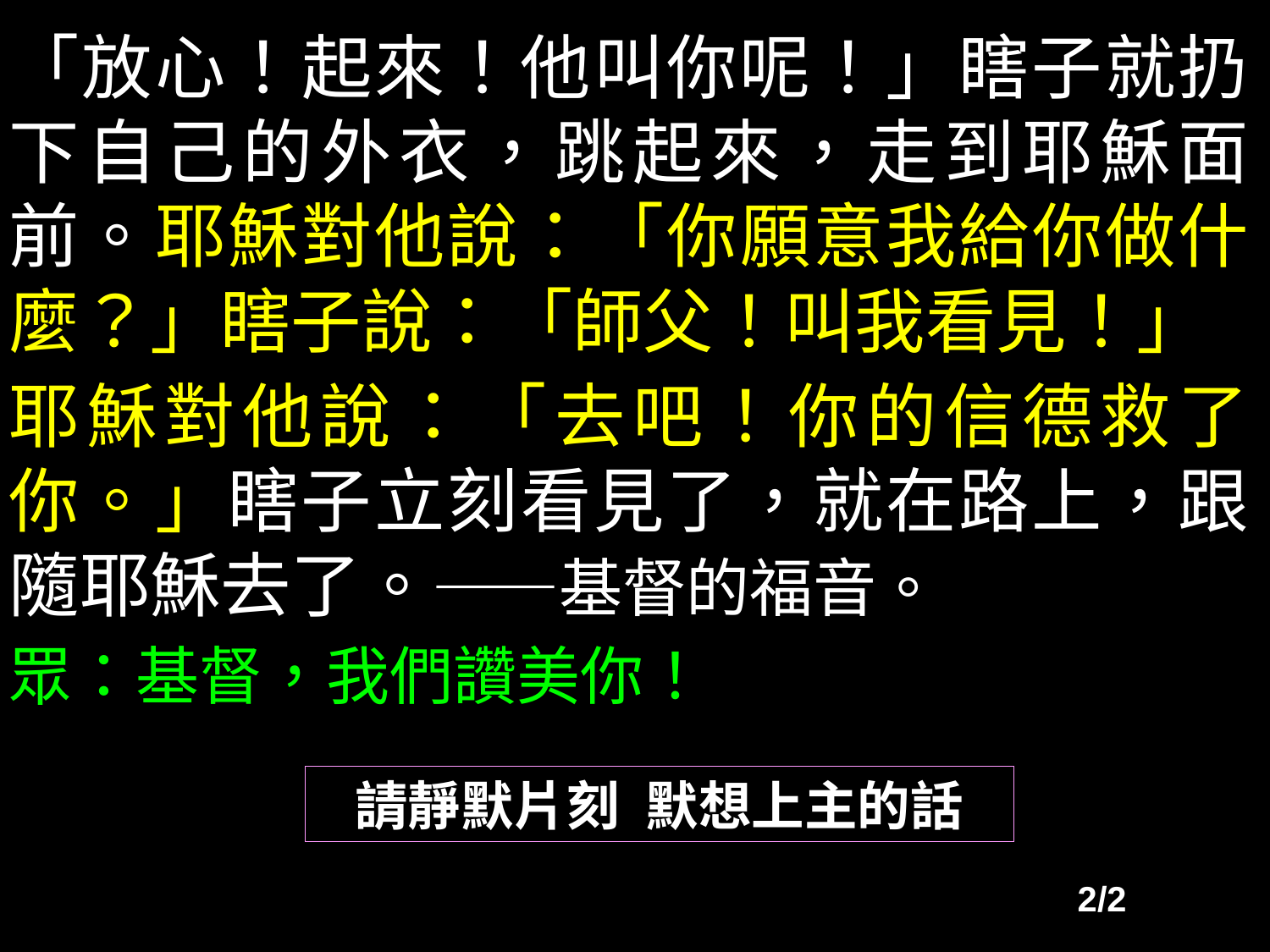

「放心！起來！他叫你呢！」瞎子就扔下自己的外衣，跳起來，走到耶穌面前。耶穌對他說：「你願意我給你做什麼？」瞎子說：「師父！叫我看見！」
耶穌對他說：「去吧！你的信德救了你。」瞎子立刻看見了，就在路上，跟隨耶穌去了。——基督的福音。
眾：基督，我們讚美你！

請靜默片刻 默想上主的話
2/2